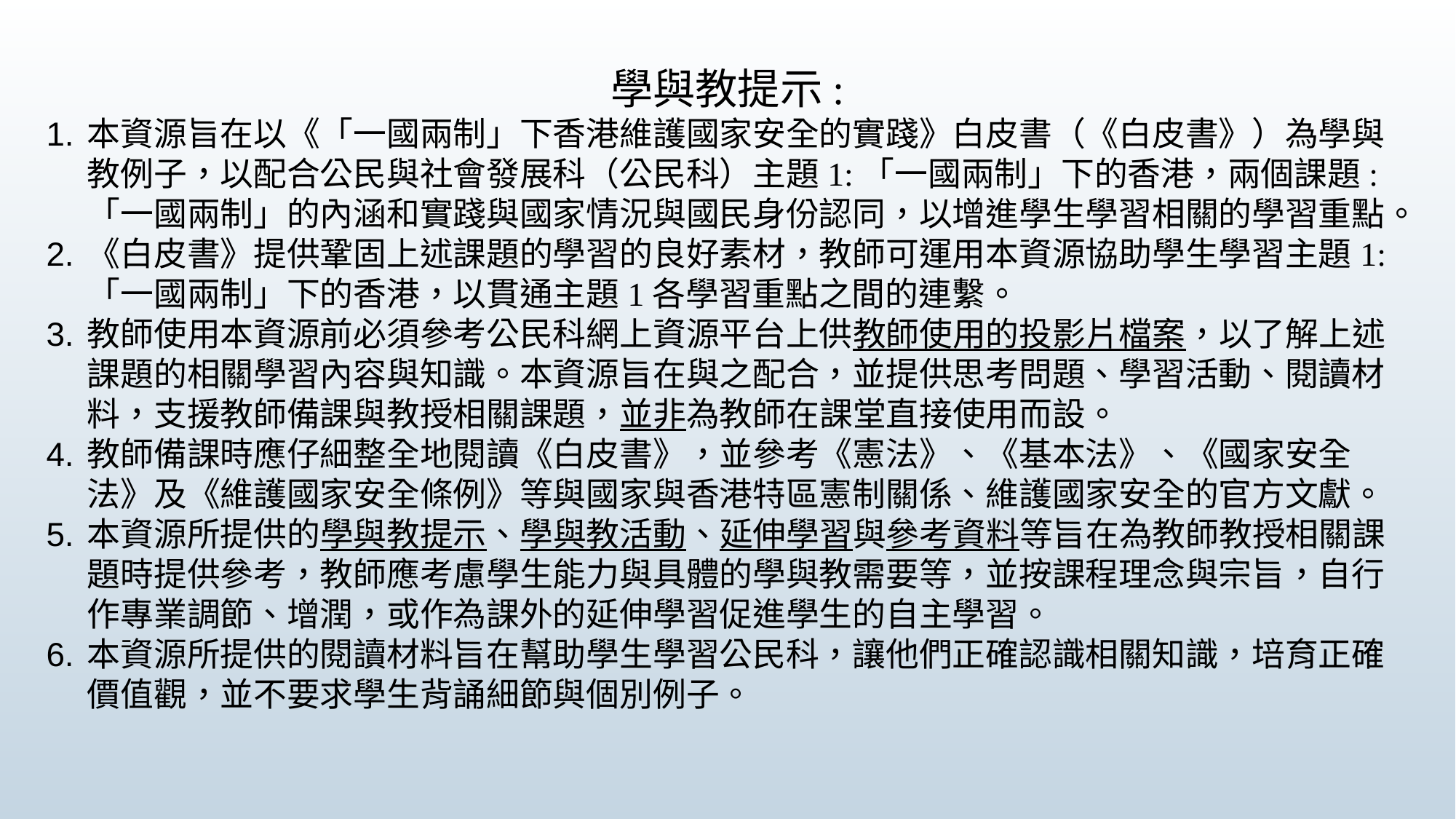

學與教提示:
本資源旨在以《「一國兩制」下香港維護國家安全的實踐》白皮書（《白皮書》）為學與教例子，以配合公民與社會發展科（公民科）主題1:「一國兩制」下的香港，兩個課題:「一國兩制」的內涵和實踐與國家情況與國民身份認同，以增進學生學習相關的學習重點。
《白皮書》提供鞏固上述課題的學習的良好素材，教師可運用本資源協助學生學習主題1:「一國兩制」下的香港，以貫通主題1各學習重點之間的連繫。
教師使用本資源前必須參考公民科網上資源平台上供教師使用的投影片檔案，以了解上述課題的相關學習內容與知識。本資源旨在與之配合，並提供思考問題、學習活動、閱讀材料，支援教師備課與教授相關課題，並非為教師在課堂直接使用而設。
教師備課時應仔細整全地閱讀《白皮書》，並參考《憲法》、《基本法》、《國家安全法》及《維護國家安全條例》等與國家與香港特區憲制關係、維護國家安全的官方文獻。
本資源所提供的學與教提示、學與教活動、延伸學習與參考資料等旨在為教師教授相關課題時提供參考，教師應考慮學生能力與具體的學與教需要等，並按課程理念與宗旨，自行作專業調節、增潤，或作為課外的延伸學習促進學生的自主學習。
本資源所提供的閱讀材料旨在幫助學生學習公民科，讓他們正確認識相關知識，培育正確價值觀，並不要求學生背誦細節與個別例子。